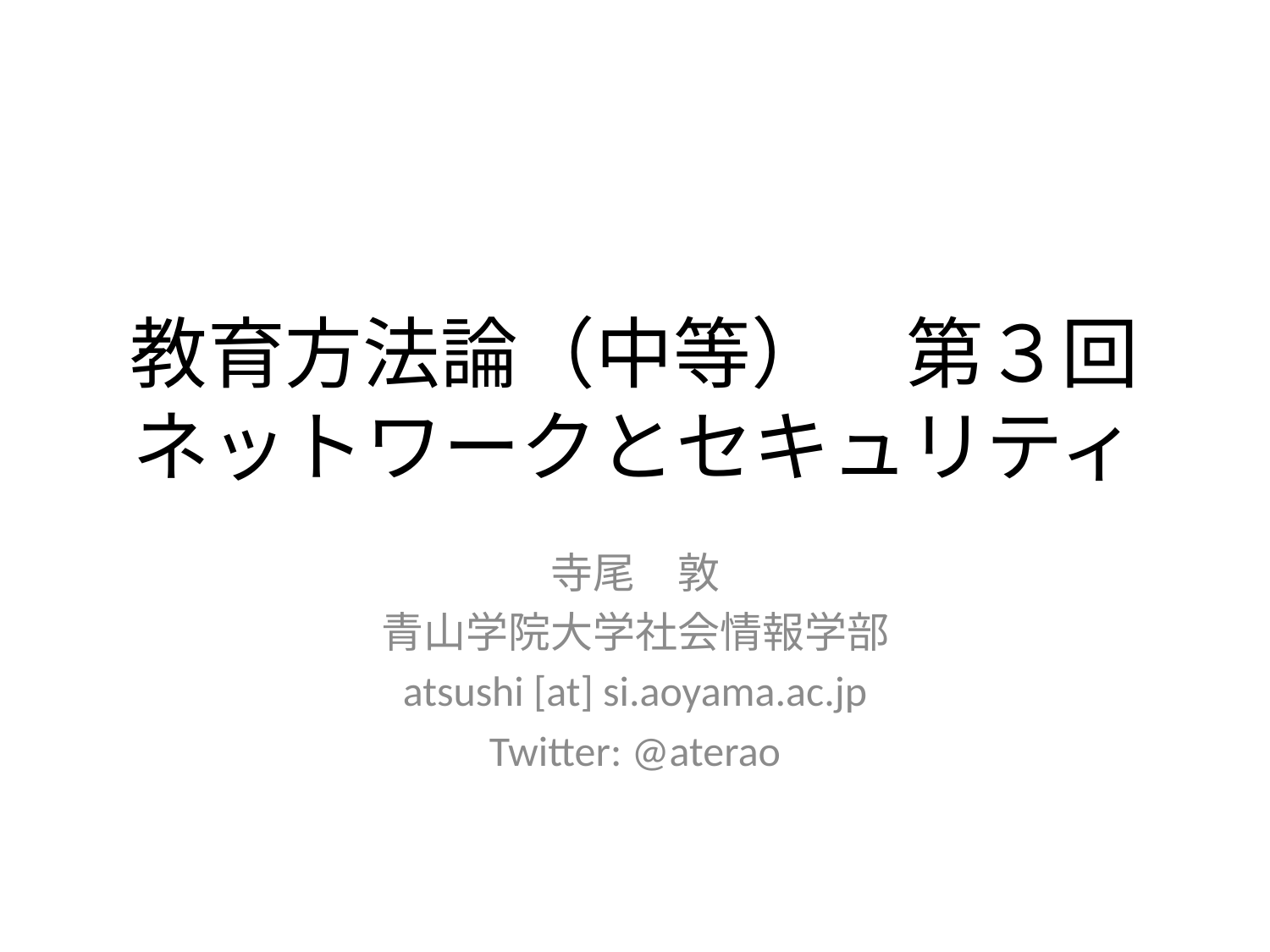

# 教育方法論（中等）　第３回 ネットワークとセキュリティ
寺尾　敦
青山学院大学社会情報学部
atsushi [at] si.aoyama.ac.jp
Twitter: @aterao